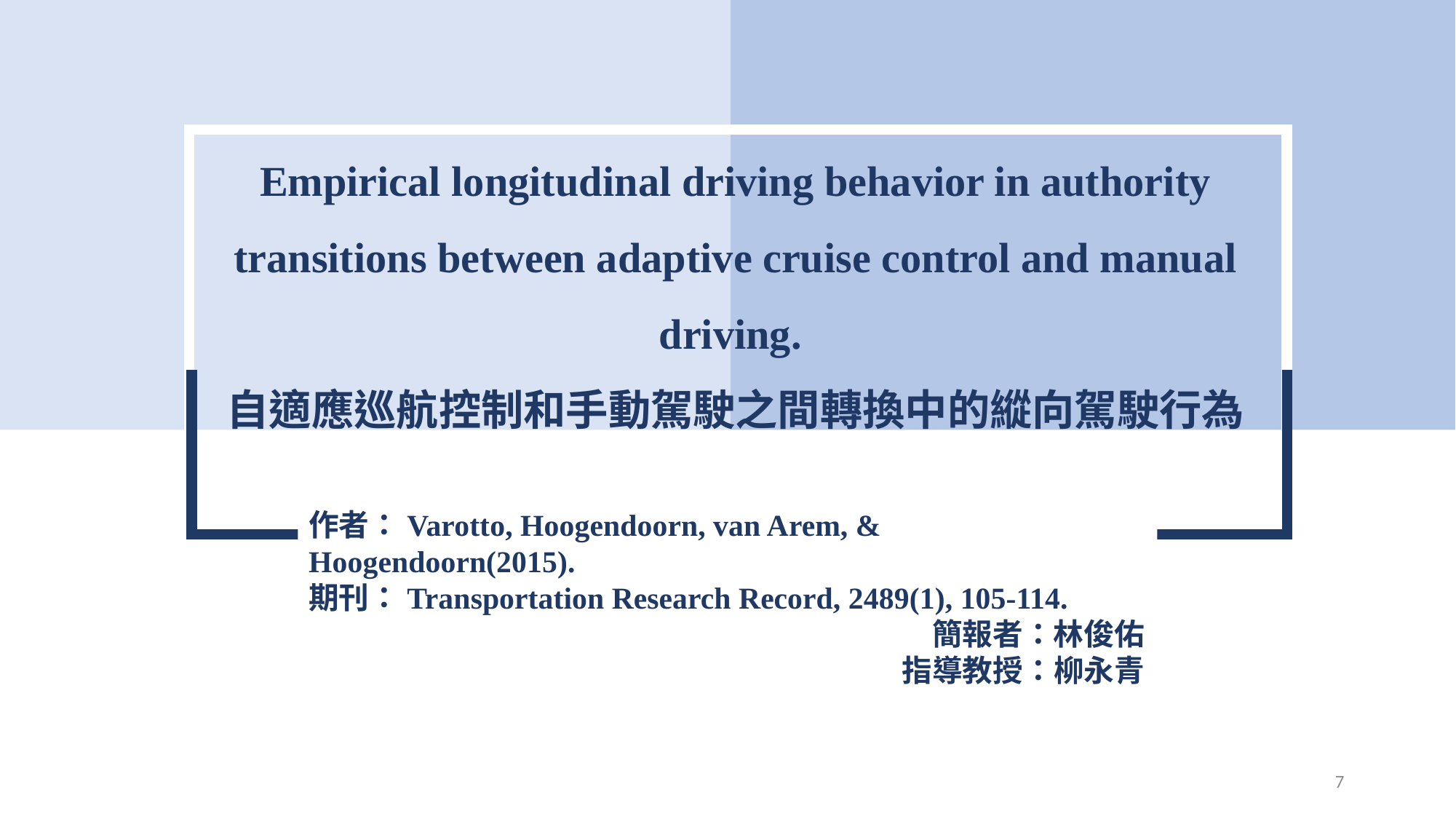

Empirical longitudinal driving behavior in authority transitions between adaptive cruise control and manual driving.
自適應巡航控制和手動駕駛之間轉換中的縱向駕駛行為

作者：Varotto, Hoogendoorn, van Arem, & Hoogendoorn(2015).
期刊：Transportation Research Record, 2489(1), 105-114.
簡報者：林俊佑
指導教授：柳永青

7